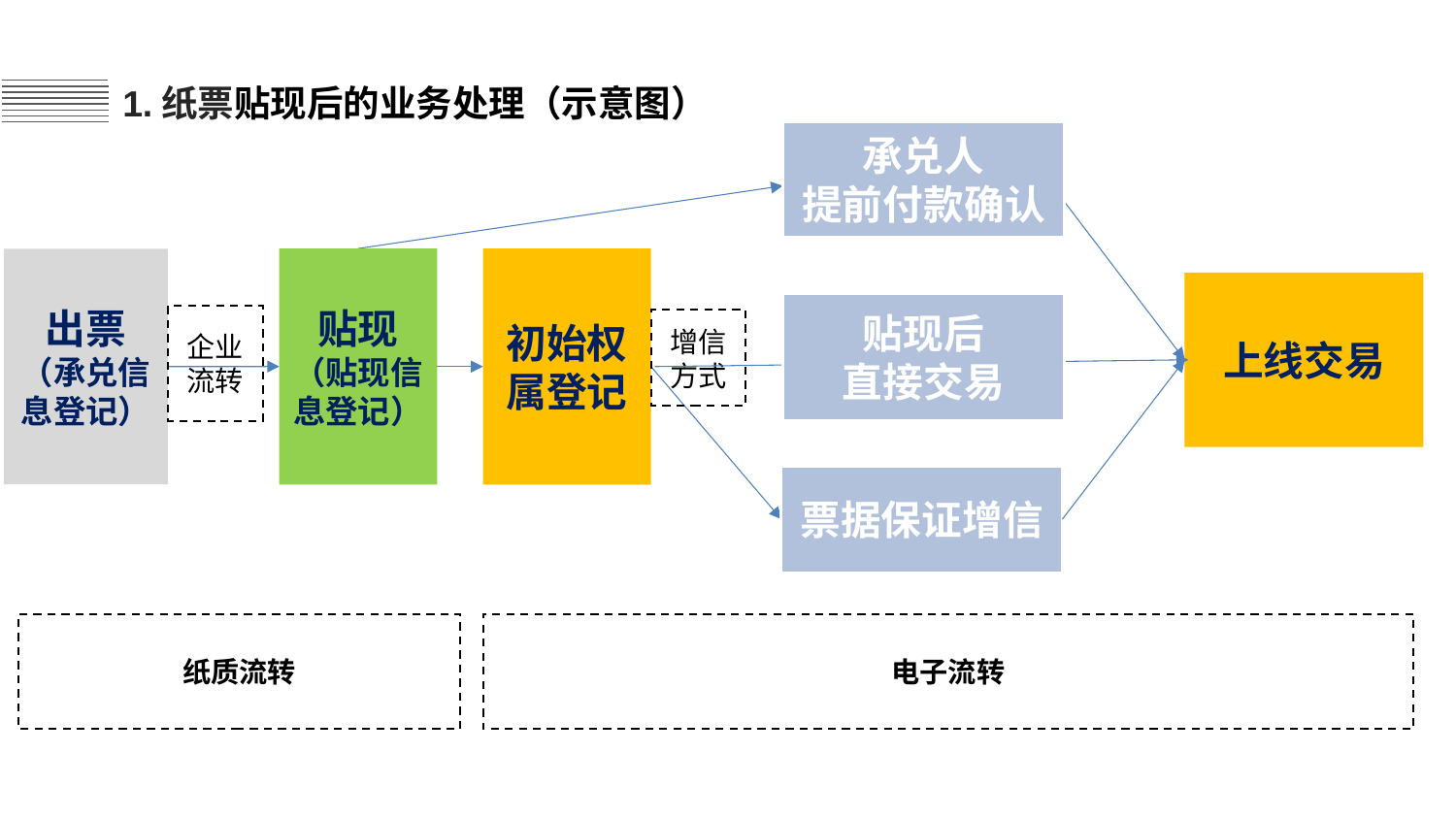

1.纸票贴现后的业务处理（示意图）
承兑人
提前付款确认
贴现
（贴现信息登记）
初始权属登记
出票
（承兑信息登记）
上线交易
贴现后
直接交易
企业流转
增信方式
票据保证增信
纸质流转
电子流转